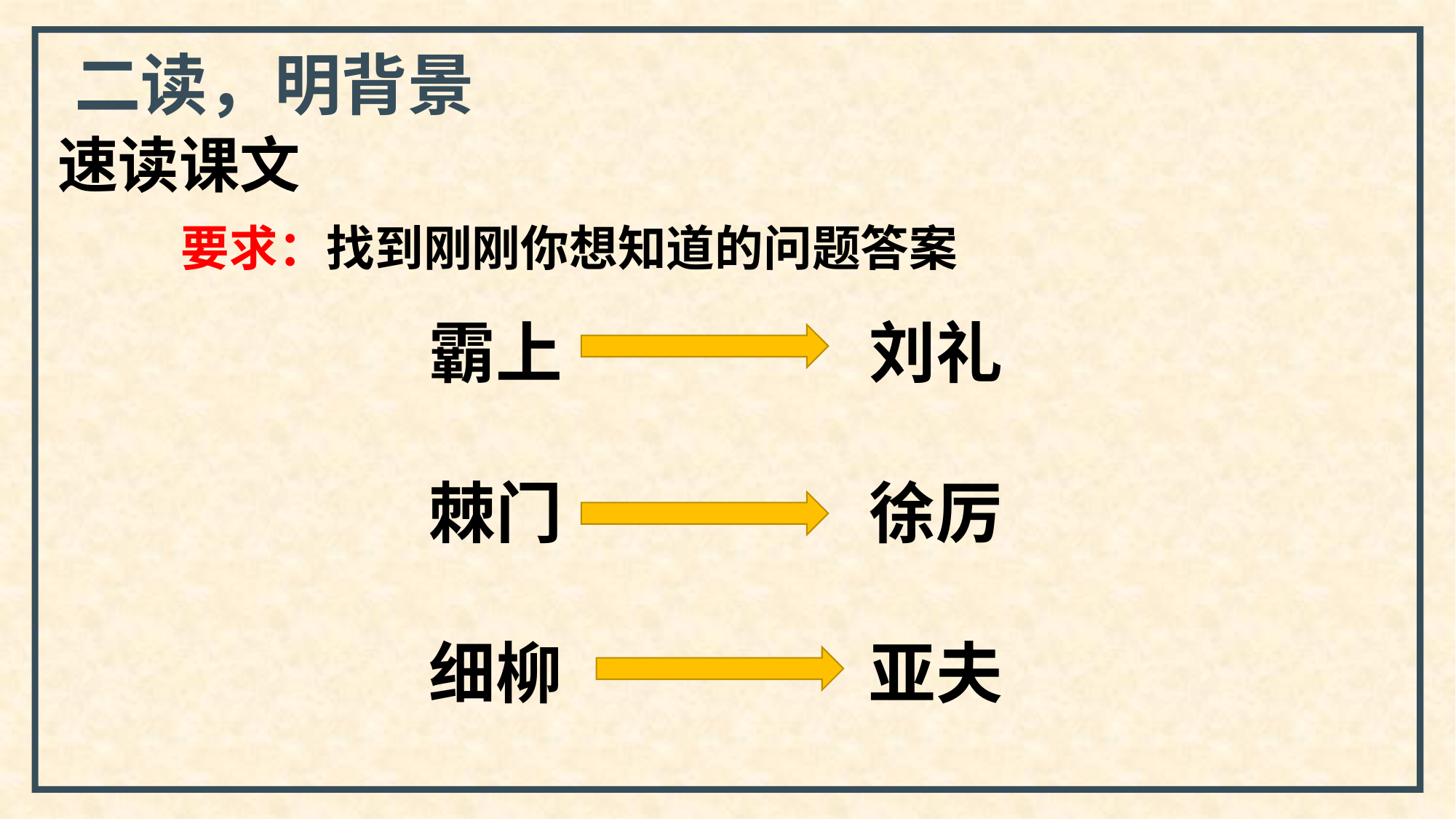

二读，明背景
速读课文
  要求：找到刚刚你想知道的问题答案
霸上

棘门

细柳
刘礼

徐厉

亚夫